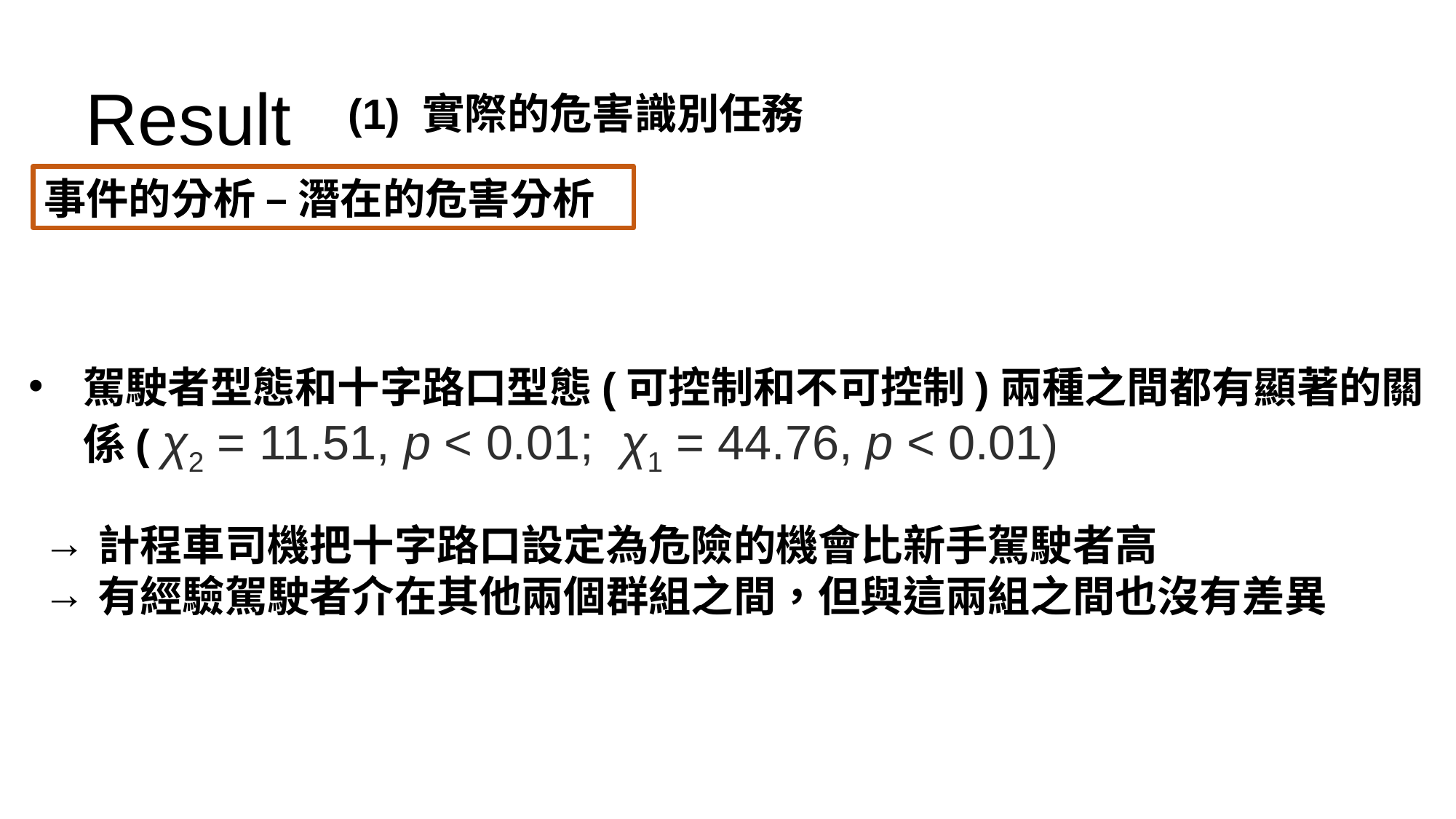

Result
(1) 實際的危害識別任務
事件的分析 – 潛在的危害分析
駕駛者型態和十字路口型態(可控制和不可控制)兩種之間都有顯著的關係( χ2 = 11.51, p < 0.01;  χ1 = 44.76, p < 0.01)
計程車司機把十字路口設定為危險的機會比新手駕駛者高
有經驗駕駛者介在其他兩個群組之間，但與這兩組之間也沒有差異